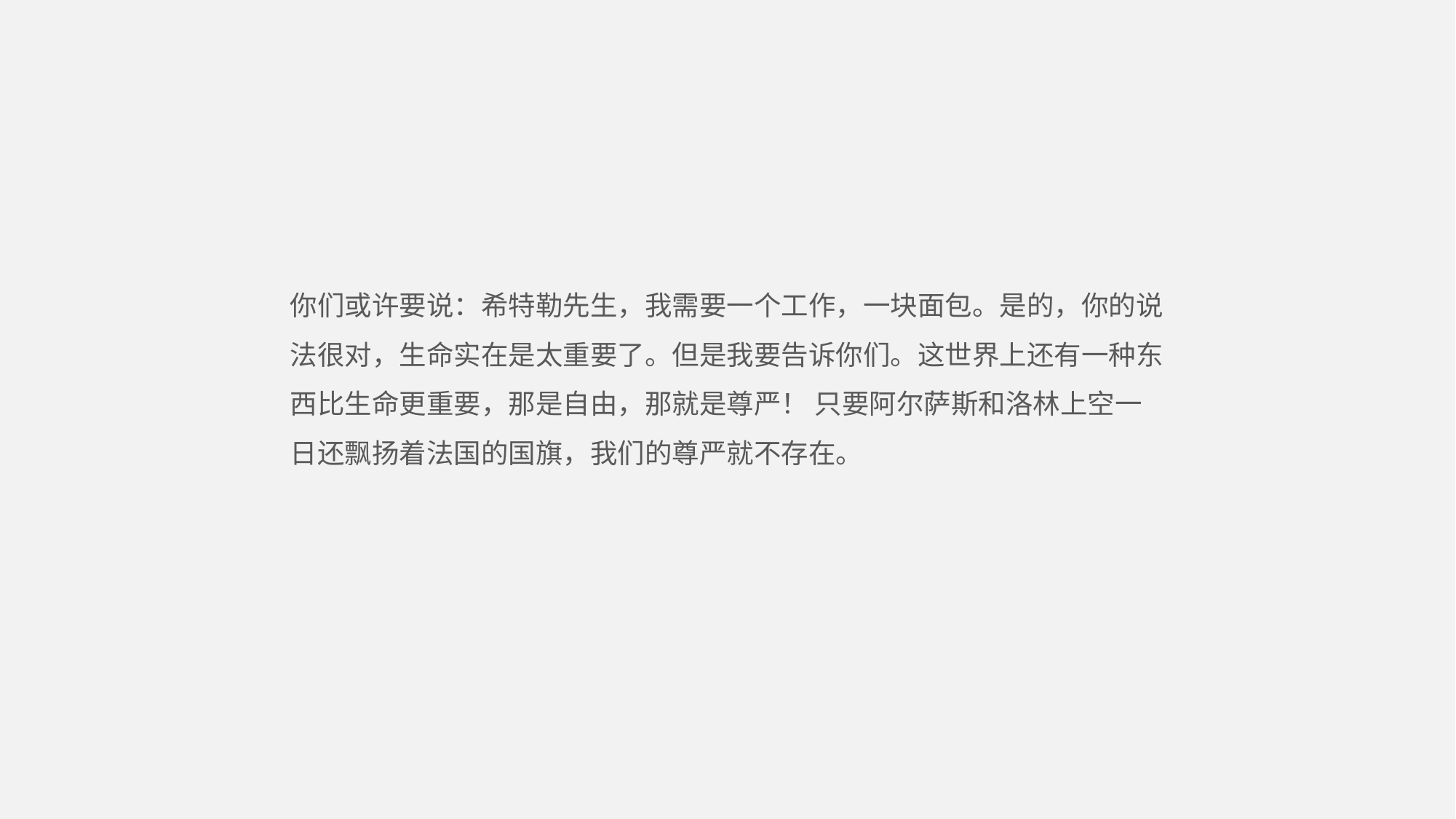

你们或许要说：希特勒先生，我需要一个工作，一块面包。是的，你的说法很对，生命实在是太重要了。但是我要告诉你们。这世界上还有一种东西比生命更重要，那是自由，那就是尊严！ 只要阿尔萨斯和洛林上空一日还飘扬着法国的国旗，我们的尊严就不存在。